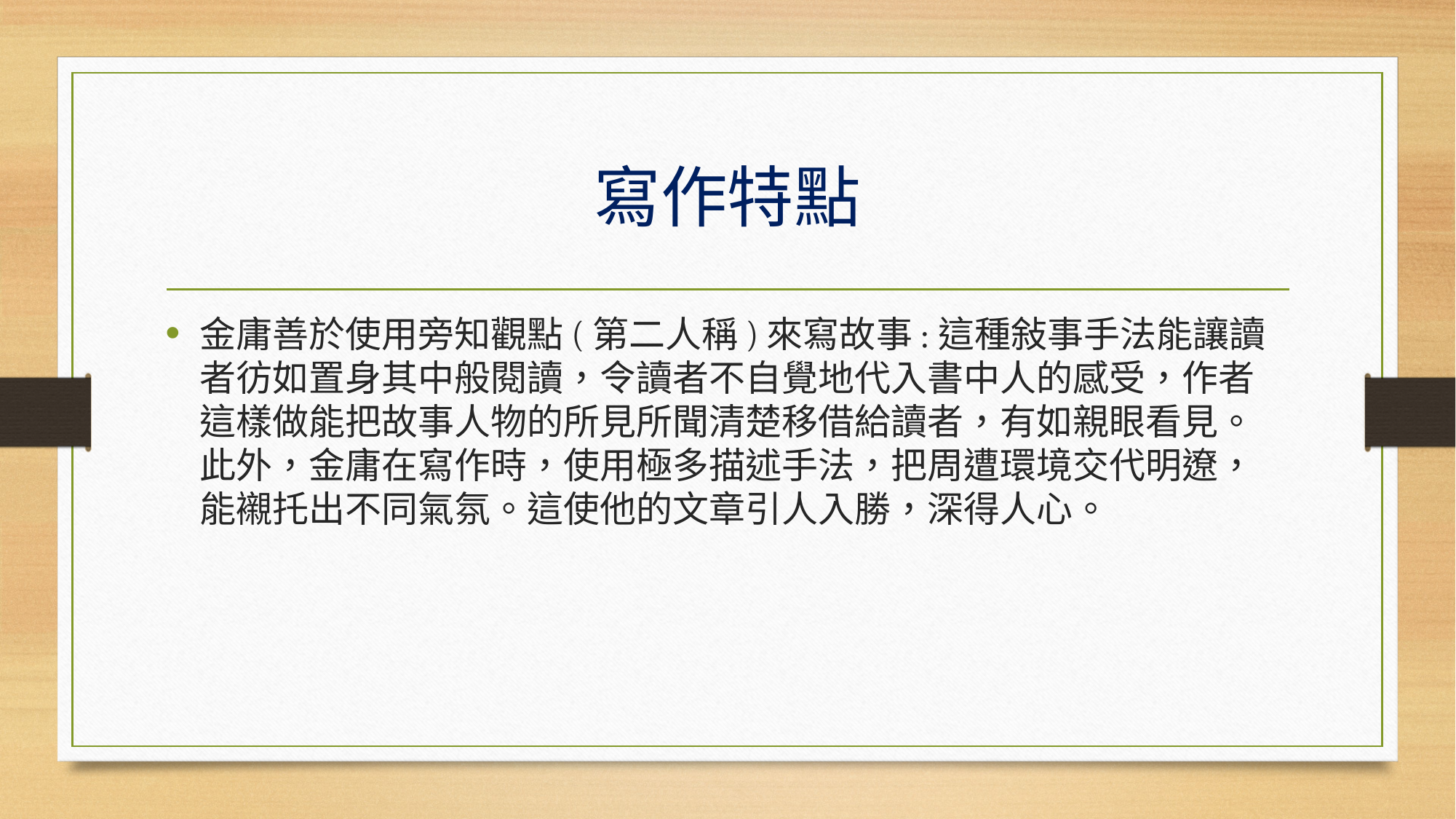

# 寫作特點
金庸善於使用旁知觀點(第二人稱)來寫故事:這種敍事手法能讓讀者彷如置身其中般閱讀，令讀者不自覺地代入書中人的感受，作者這樣做能把故事人物的所見所聞清楚移借給讀者，有如親眼看見。此外，金庸在寫作時，使用極多描述手法，把周遭環境交代明遼，能襯托出不同氣氛。這使他的文章引人入勝，深得人心。